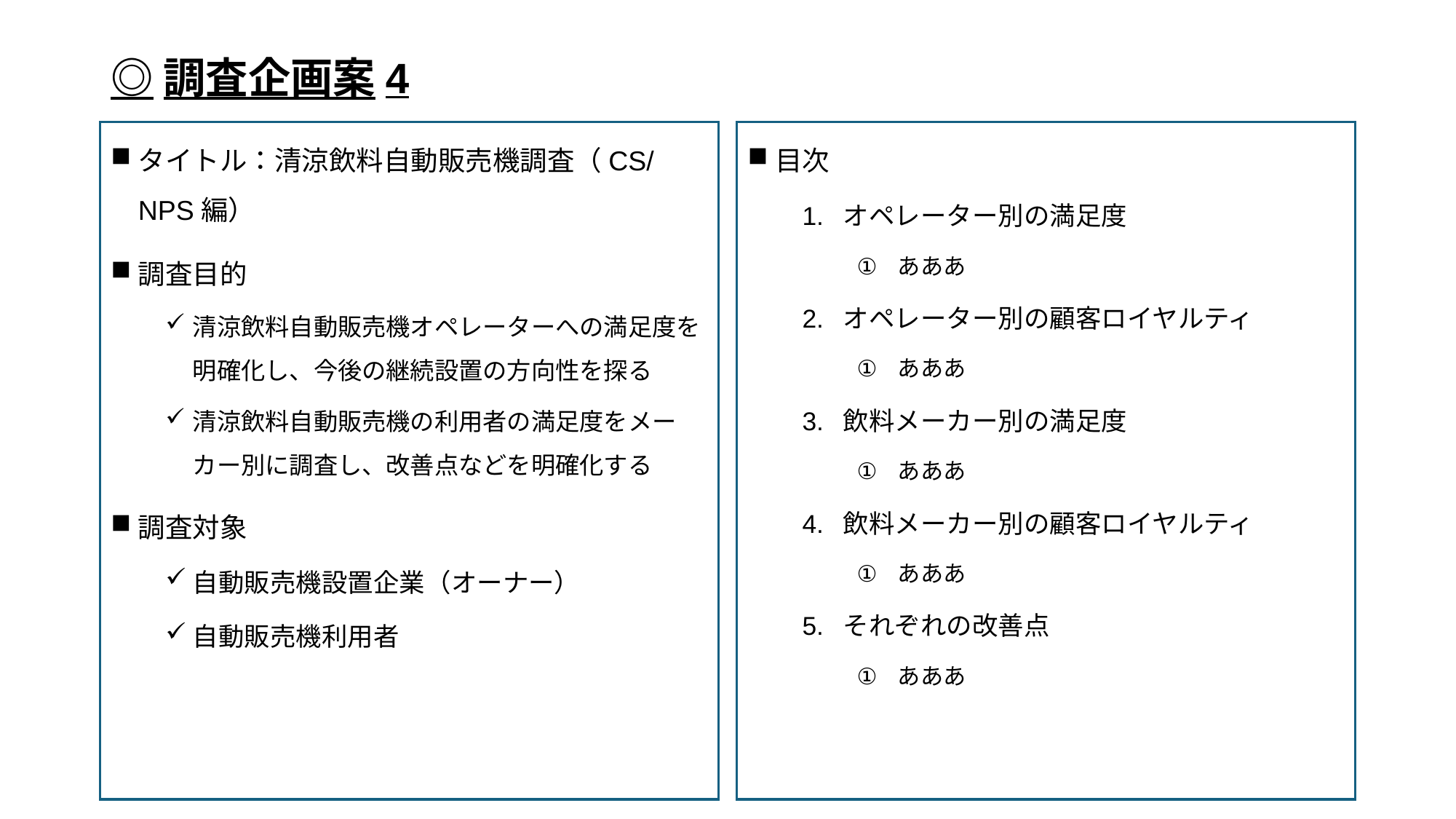

# ◎調査企画案4
タイトル：清涼飲料自動販売機調査（CS/NPS編）
調査目的
清涼飲料自動販売機オペレーターへの満足度を明確化し、今後の継続設置の方向性を探る
清涼飲料自動販売機の利用者の満足度をメーカー別に調査し、改善点などを明確化する
調査対象
自動販売機設置企業（オーナー）
自動販売機利用者
目次
オペレーター別の満足度
あああ
オペレーター別の顧客ロイヤルティ
あああ
飲料メーカー別の満足度
あああ
飲料メーカー別の顧客ロイヤルティ
あああ
それぞれの改善点
あああ